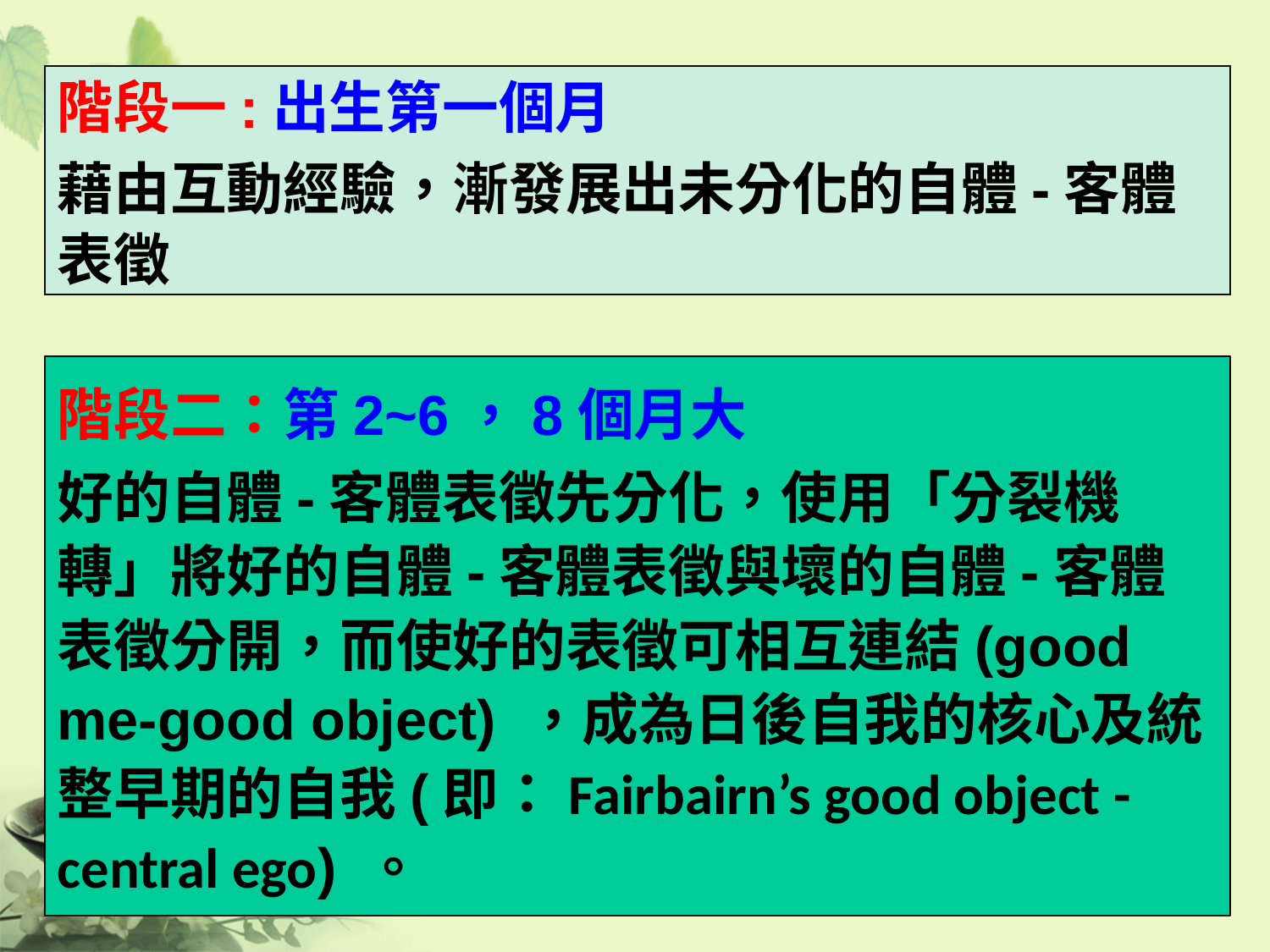

階段一:出生第一個月
藉由互動經驗，漸發展出未分化的自體-客體表徵

階段二：第2~6，8個月大
好的自體-客體表徵先分化，使用「分裂機轉」將好的自體-客體表徵與壞的自體-客體表徵分開，而使好的表徵可相互連結(good me-good object) ，成為日後自我的核心及統整早期的自我(即：Fairbairn’s good object - central ego) 。